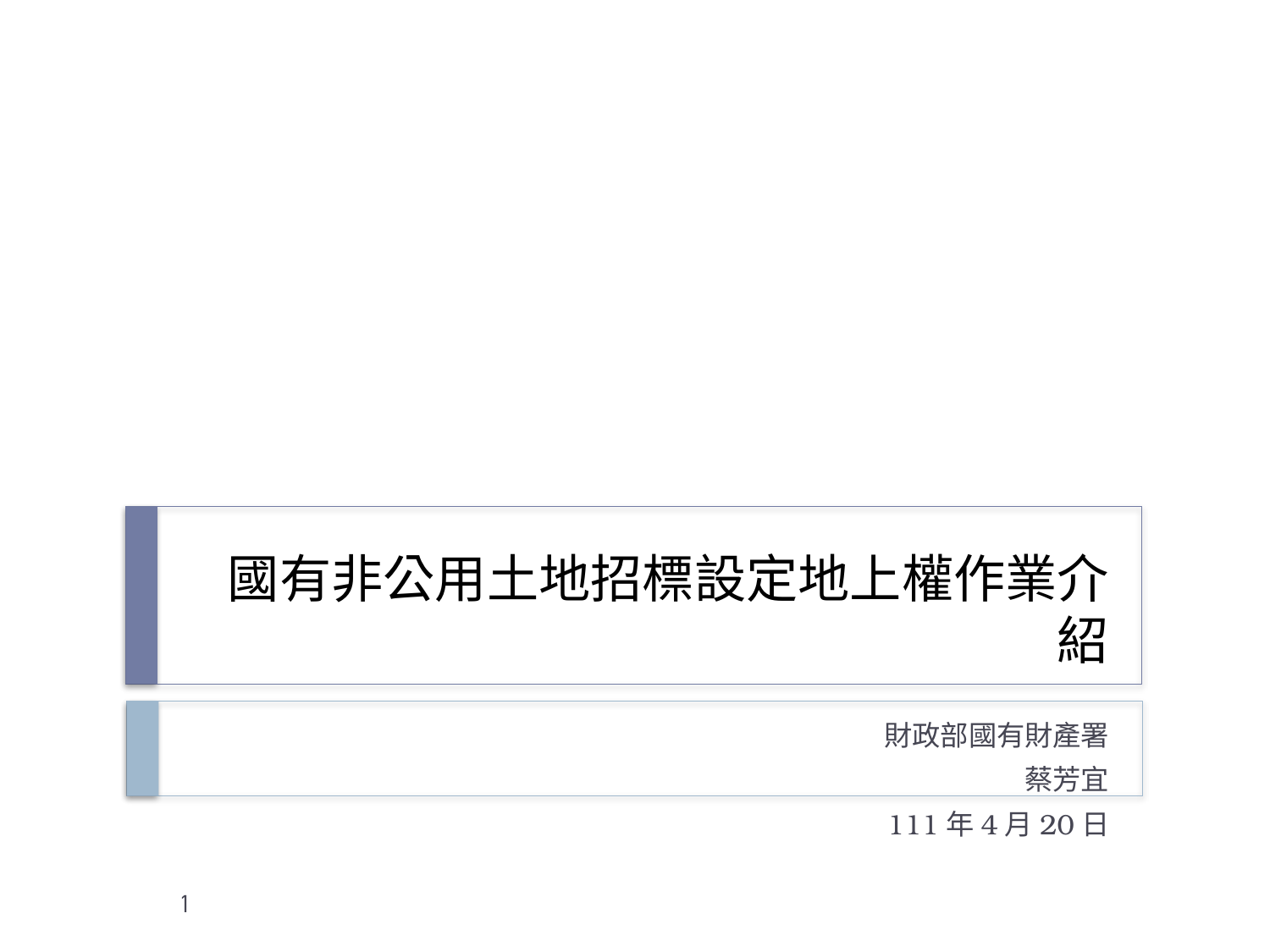

# 國有非公用土地招標設定地上權作業介紹
財政部國有財產署
蔡芳宜
111年4月20日
1